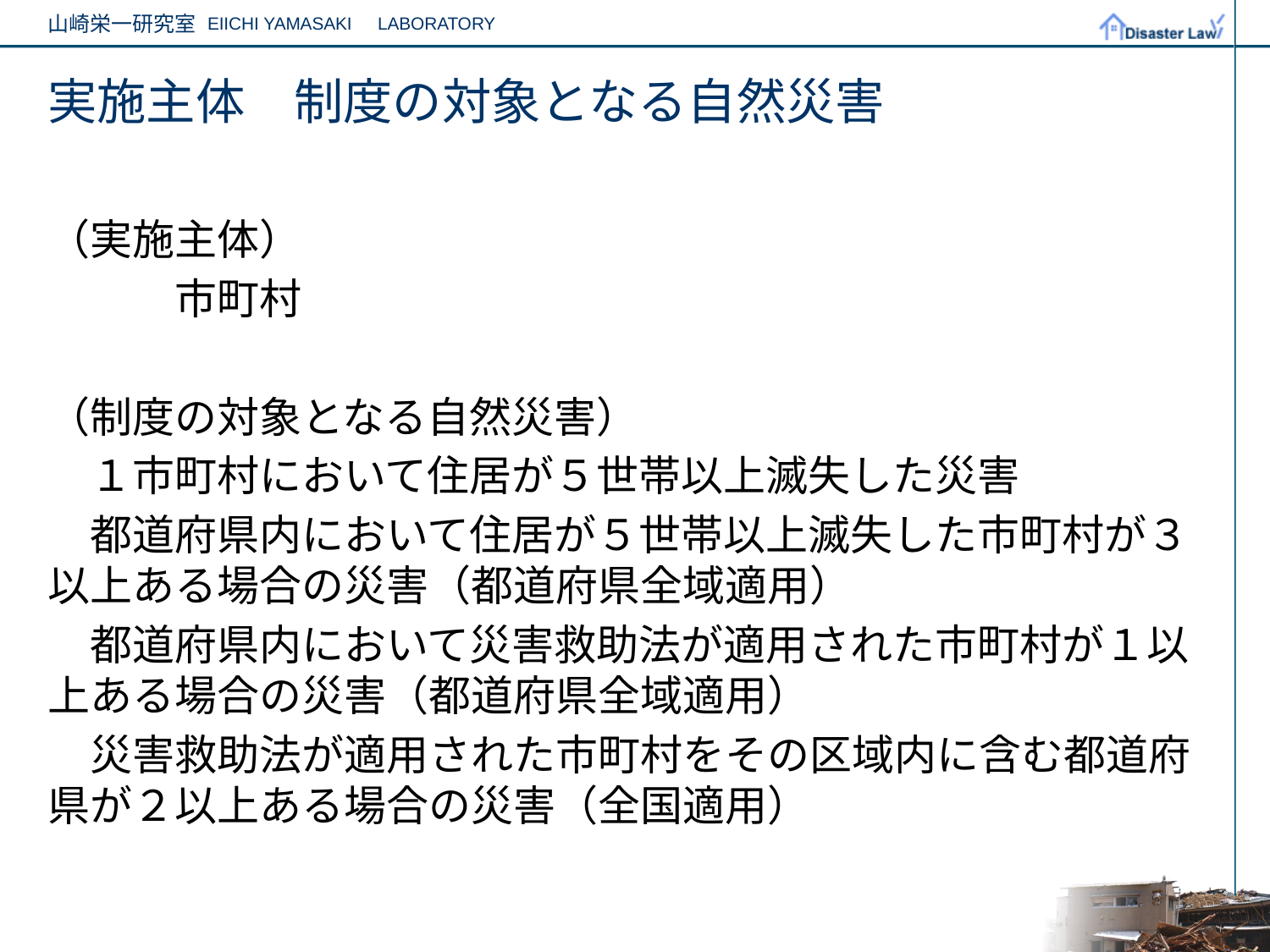

# 実施主体　制度の対象となる自然災害
（実施主体）
　　　市町村

（制度の対象となる自然災害）
　１市町村において住居が５世帯以上滅失した災害
　都道府県内において住居が５世帯以上滅失した市町村が３以上ある場合の災害（都道府県全域適用）
　都道府県内において災害救助法が適用された市町村が１以上ある場合の災害（都道府県全域適用）
　災害救助法が適用された市町村をその区域内に含む都道府県が２以上ある場合の災害（全国適用）